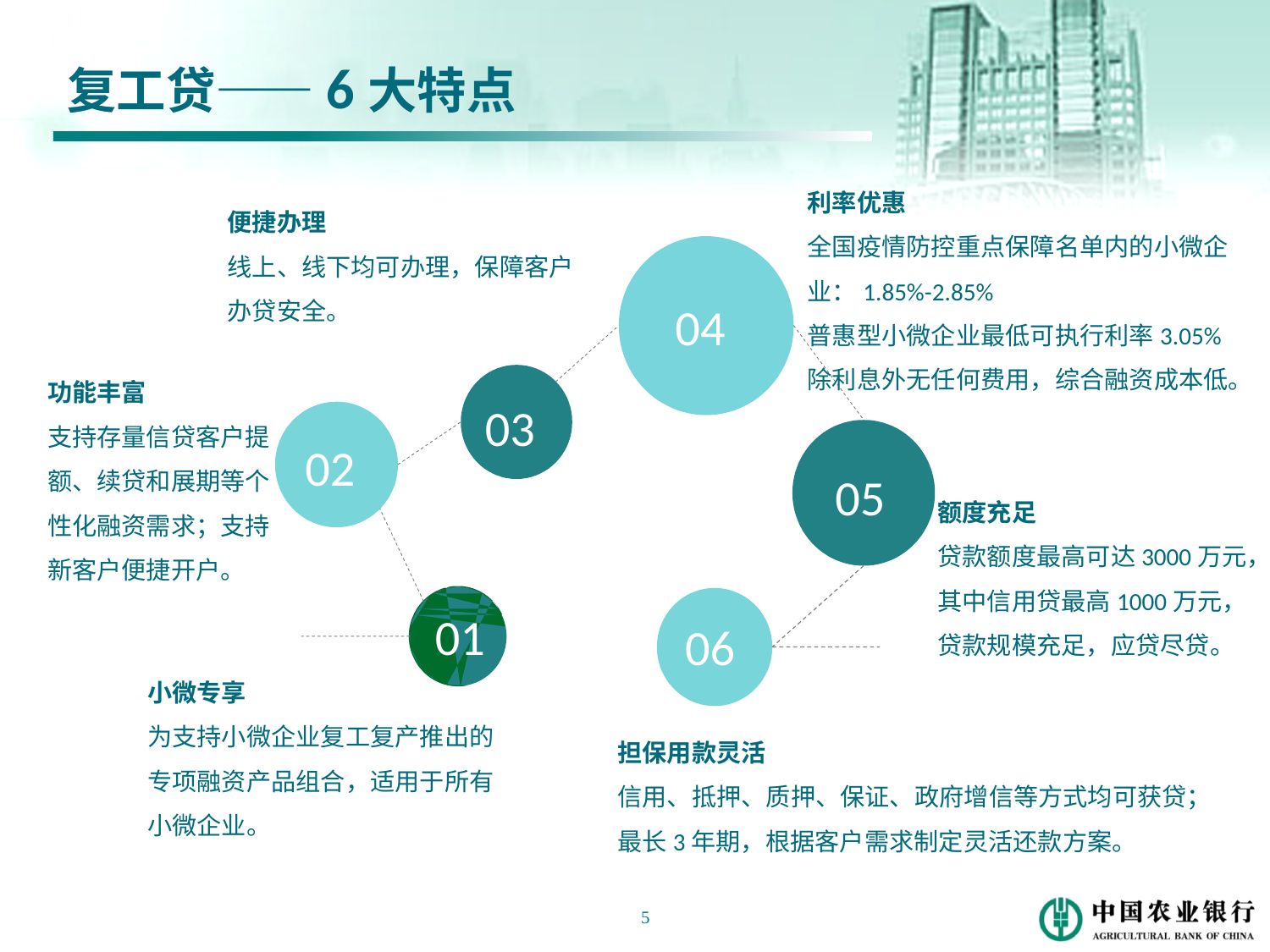

复工贷——6大特点
利率优惠
全国疫情防控重点保障名单内的小微企业：1.85%-2.85%
普惠型小微企业最低可执行利率3.05%
除利息外无任何费用，综合融资成本低。
便捷办理
线上、线下均可办理，保障客户办贷安全。

04

功能丰富
支持存量信贷客户提额、续贷和展期等个性化融资需求；支持新客户便捷开户。
03

02

05

额度充足
贷款额度最高可达3000万元，
其中信用贷最高1000万元，
贷款规模充足，应贷尽贷。
01

06

小微专享
为支持小微企业复工复产推出的专项融资产品组合，适用于所有小微企业。
担保用款灵活
信用、抵押、质押、保证、政府增信等方式均可获贷；
最长3年期，根据客户需求制定灵活还款方案。